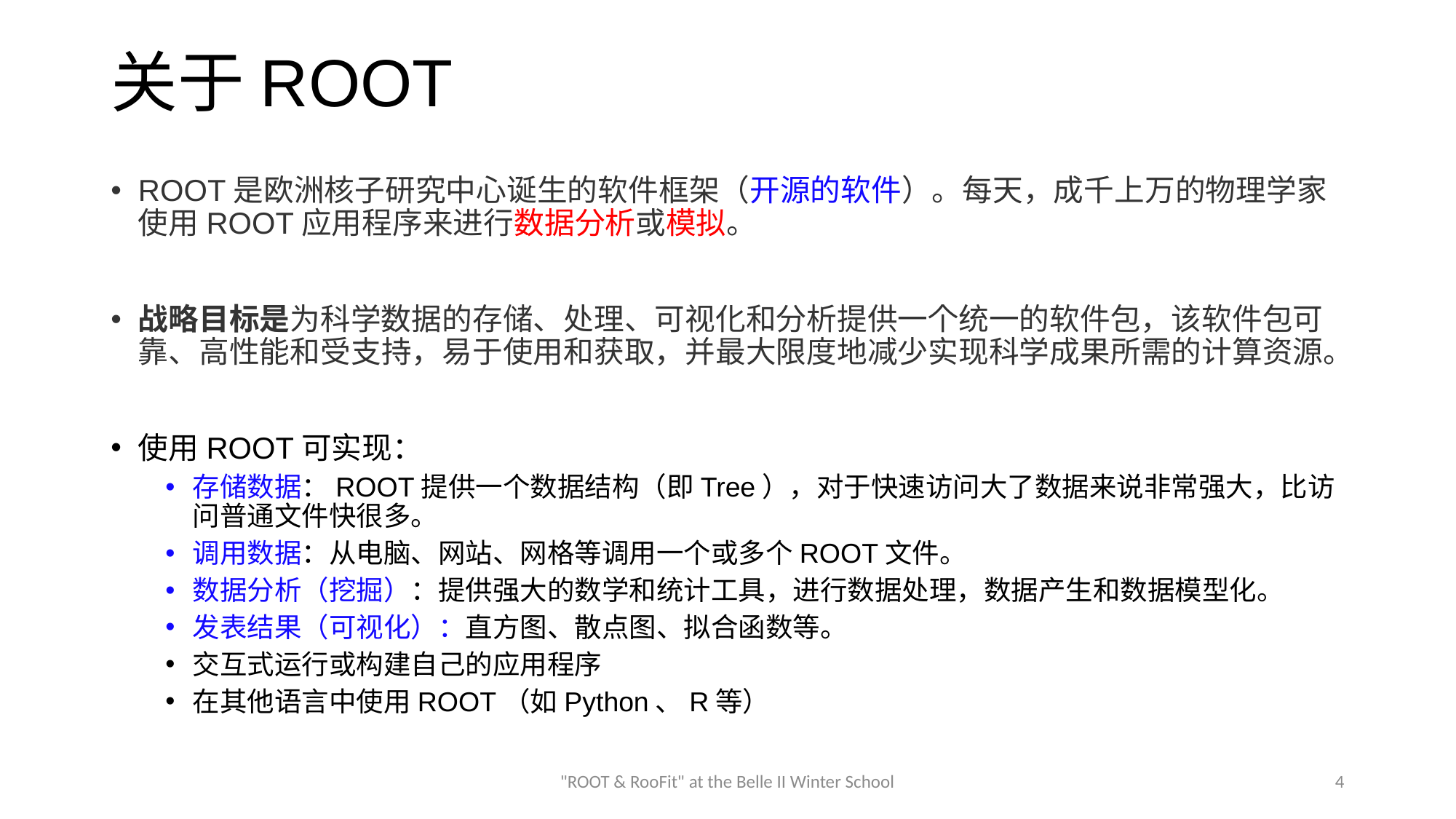

# 关于ROOT
ROOT是欧洲核子研究中心诞生的软件框架（开源的软件）。每天，成千上万的物理学家使用ROOT应用程序来进行数据分析或模拟。

战略目标是为科学数据的存储、处理、可视化和分析提供一个统一的软件包，该软件包可靠、高性能和受支持，易于使用和获取，并最大限度地减少实现科学成果所需的计算资源。

使用ROOT可实现：
存储数据：ROOT提供一个数据结构（即Tree），对于快速访问大了数据来说非常强大，比访问普通文件快很多。
调用数据：从电脑、网站、网格等调用一个或多个ROOT文件。
数据分析（挖掘）：提供强大的数学和统计工具，进行数据处理，数据产生和数据模型化。
发表结果（可视化）：直方图、散点图、拟合函数等。
交互式运行或构建自己的应用程序
在其他语言中使用ROOT（如Python、R等）
"ROOT & RooFit" at the Belle II Winter School
4